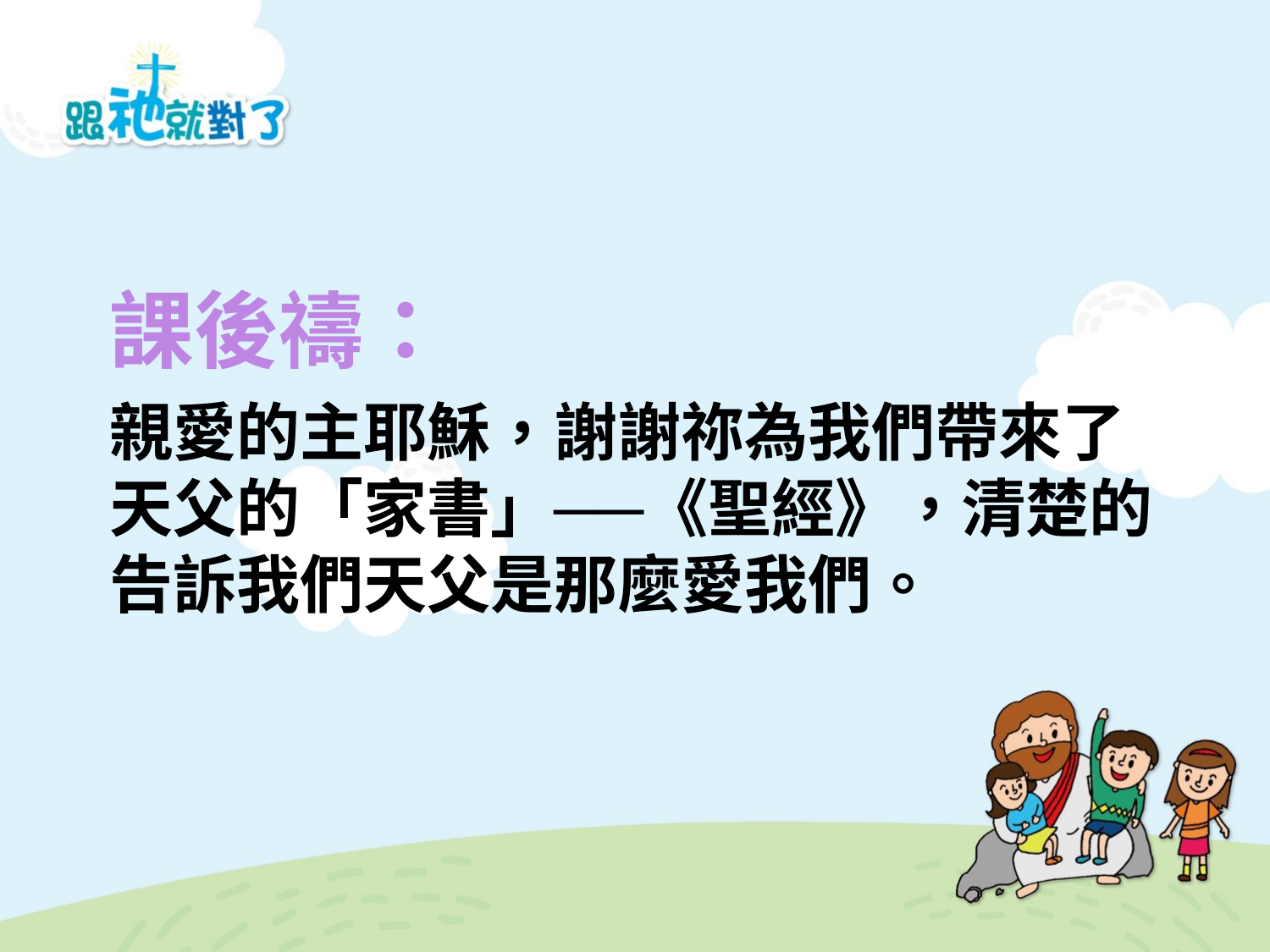

課後禱：
親愛的主耶穌，謝謝祢為我們帶來了天父的「家書」──《聖經》，清楚的告訴我們天父是那麼愛我們。